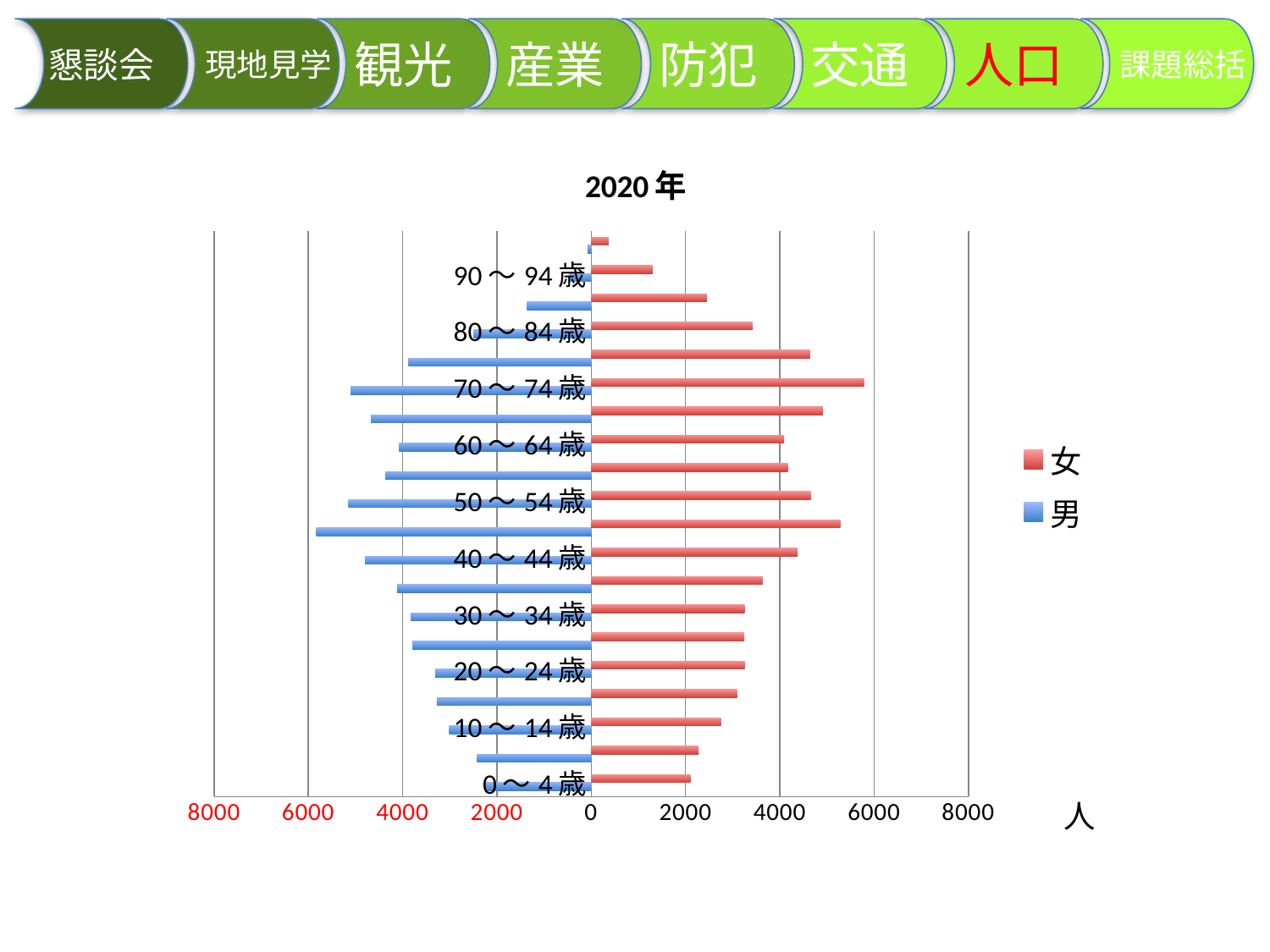

現地見学
交通
観光
防犯
懇談会
産業
　課題総括
人口

### Chart: 2020年

| Category | 男 | 女 |
|---|---|---|
| 0～4歳 | -2247.472209168734 | 2100.904069493869 |
| 5～9歳 | -2421.402198506558 | 2279.97211889757 |
| 10～14歳 | -3012.701680125599 | 2755.82647371634 |
| 15～19歳 | -3273.602070499397 | 3097.55875749274 |
| 20～24歳 | -3312.74291646323 | 3256.18507357414 |
| 25～29歳 | -3791.828103327058 | 3246.40253937991 |
| 30～34歳 | -3826.768221996483 | 3250.78501253188 |
| 35～39歳 | -4121.674215653394 | 3636.476868756929 |
| 40～44歳 | -4798.936405790261 | 4379.22112376256 |
| 45～49歳 | -5829.471333661506 | 5281.79004596721 |
| 50～54歳 | -5145.738631828764 | 4662.00454277297 |
| 55～59歳 | -4371.45288823016 | 4167.45569638753 |
| 60～64歳 | -4075.877054642268 | 4092.36035474319 |
| 65～69歳 | -4673.491216689493 | 4915.13016996299 |
| 70～74歳 | -5101.761620392094 | 5785.51215363915 |
| 75～79歳 | -3879.074389713853 | 4644.31823284689 |
| 80～84歳 | -2493.272985624244 | 3425.59145828553 |
| 85～89歳 | -1362.376923951775 | 2452.70595906416 |
| 90～94歳 | -476.188406899355 | 1304.12111332523 |
| 95歳以上 | -78.68246834071638 | 369.905966733372 |
人